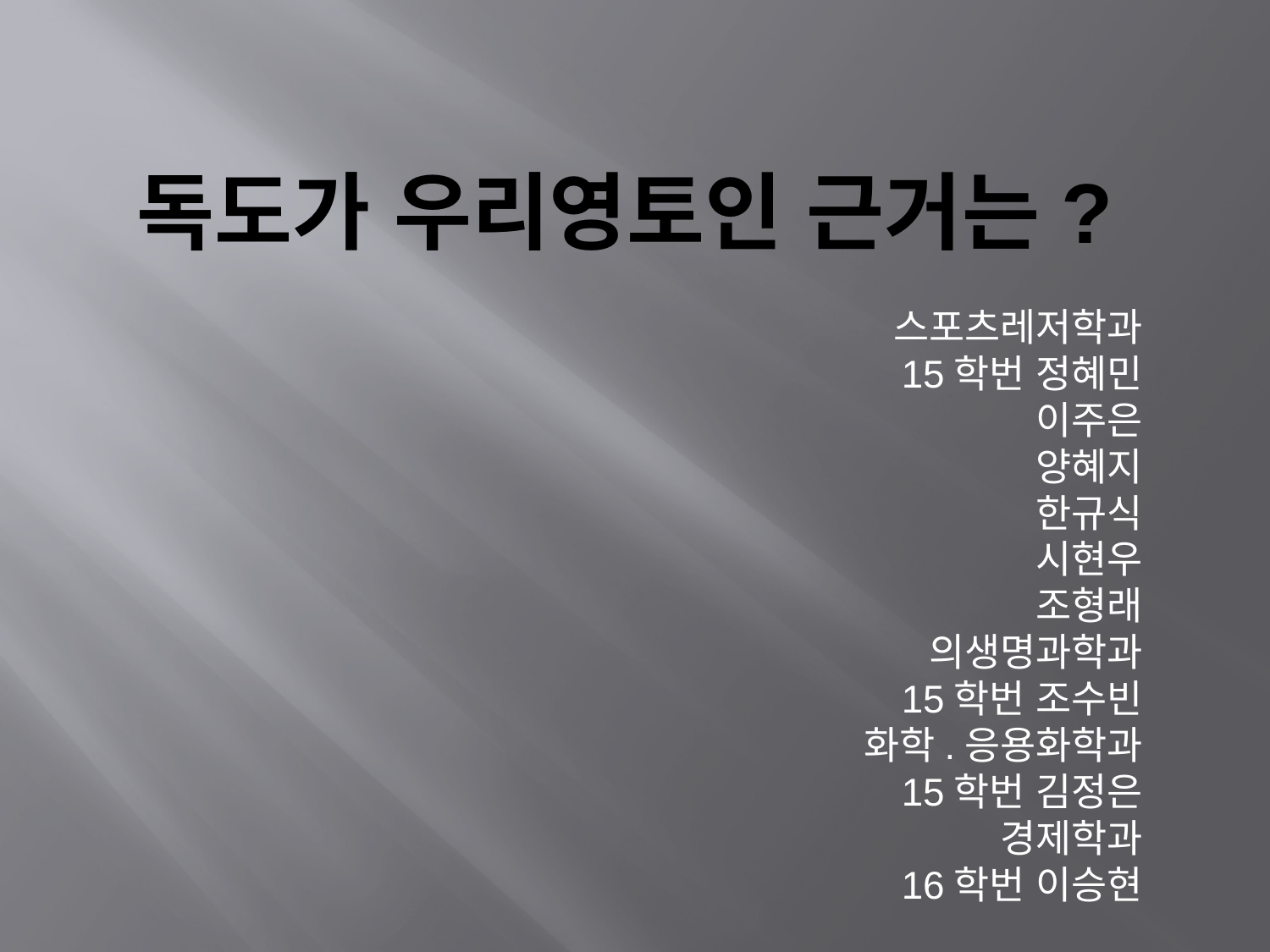

# 독도가 우리영토인 근거는?
스포츠레저학과
15학번 정혜민
이주은
양혜지
한규식
시현우
조형래
의생명과학과
15학번 조수빈
화학.응용화학과
15학번 김정은
경제학과
16학번 이승현